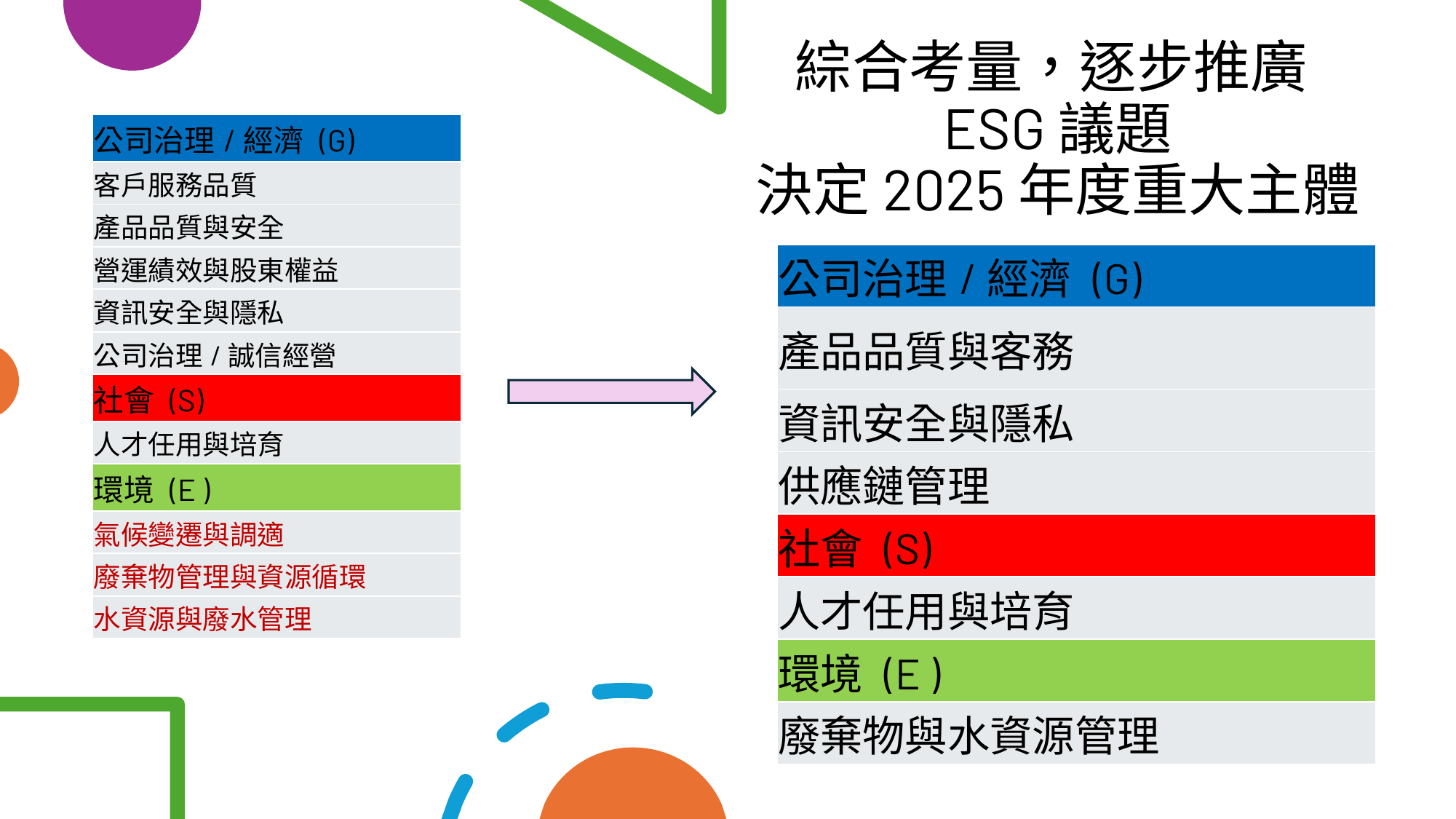

綜合考量，逐步推廣ESG議題
決定2025年度重大主體
| 公司治理/經濟 (G) |
| --- |
| 客戶服務品質 |
| 產品品質與安全 |
| 營運績效與股東權益 |
| 資訊安全與隱私 |
| 公司治理/誠信經營 |
| 社會 (S) |
| 人才任用與培育 |
| 環境 (E ) |
| 氣候變遷與調適 |
| 廢棄物管理與資源循環 |
| 水資源與廢水管理 |
| 公司治理/經濟 (G) |
| --- |
| 產品品質與客務 |
| 資訊安全與隱私 |
| 供應鏈管理 |
| 社會 (S) |
| 人才任用與培育 |
| 環境 (E ) |
| 廢棄物與水資源管理 |